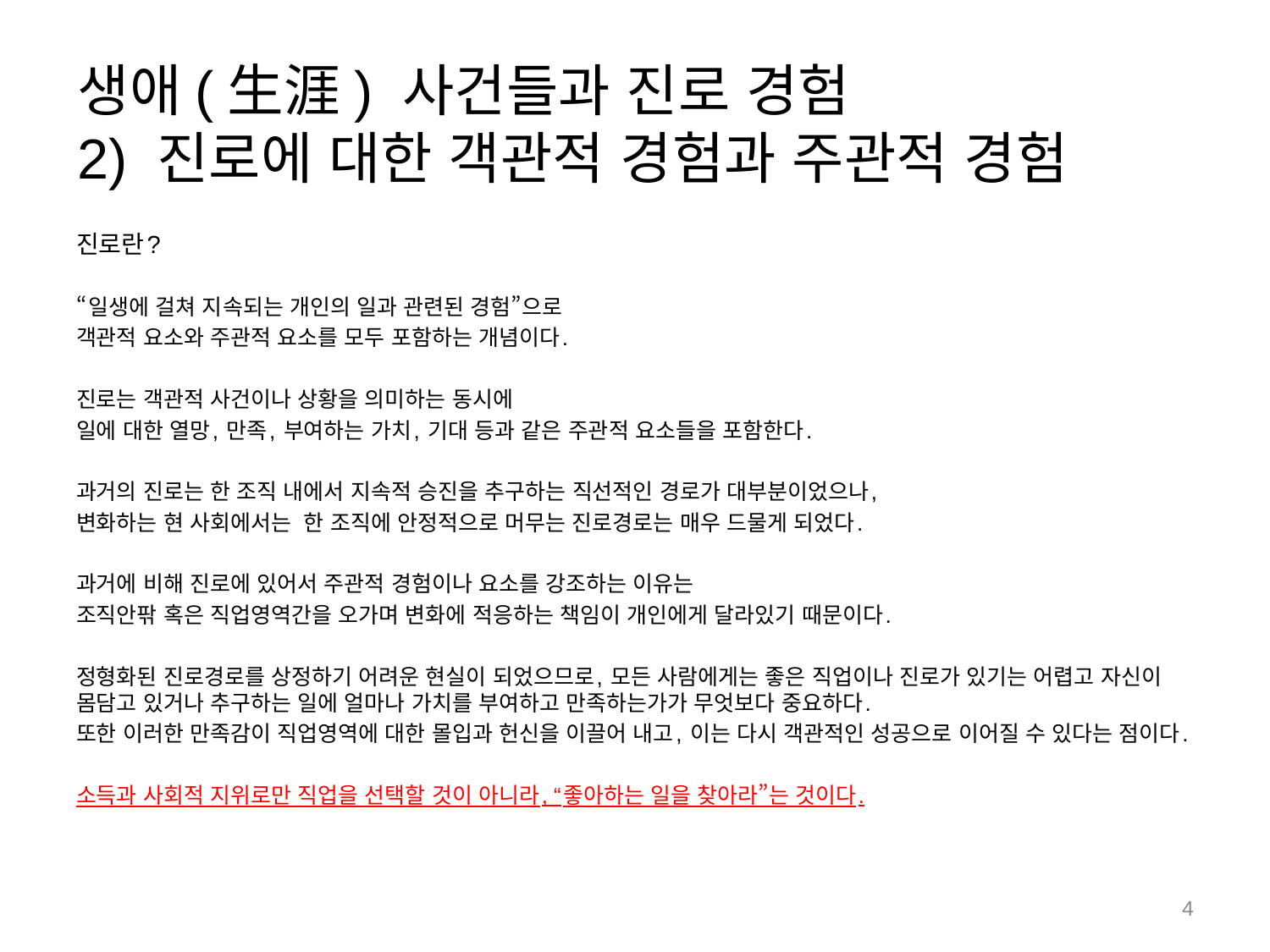

# 생애(生涯) 사건들과 진로 경험 2) 진로에 대한 객관적 경험과 주관적 경험
진로란?

“일생에 걸쳐 지속되는 개인의 일과 관련된 경험”으로
객관적 요소와 주관적 요소를 모두 포함하는 개념이다.

진로는 객관적 사건이나 상황을 의미하는 동시에
일에 대한 열망, 만족, 부여하는 가치, 기대 등과 같은 주관적 요소들을 포함한다.

과거의 진로는 한 조직 내에서 지속적 승진을 추구하는 직선적인 경로가 대부분이었으나,
변화하는 현 사회에서는  한 조직에 안정적으로 머무는 진로경로는 매우 드물게 되었다.

과거에 비해 진로에 있어서 주관적 경험이나 요소를 강조하는 이유는
조직안팎 혹은 직업영역간을 오가며 변화에 적응하는 책임이 개인에게 달라있기 때문이다.

정형화된 진로경로를 상정하기 어려운 현실이 되었으므로, 모든 사람에게는 좋은 직업이나 진로가 있기는 어렵고 자신이 몸담고 있거나 추구하는 일에 얼마나 가치를 부여하고 만족하는가가 무엇보다 중요하다.
또한 이러한 만족감이 직업영역에 대한 몰입과 헌신을 이끌어 내고, 이는 다시 객관적인 성공으로 이어질 수 있다는 점이다.

소득과 사회적 지위로만 직업을 선택할 것이 아니라, “좋아하는 일을 찾아라”는 것이다.

4